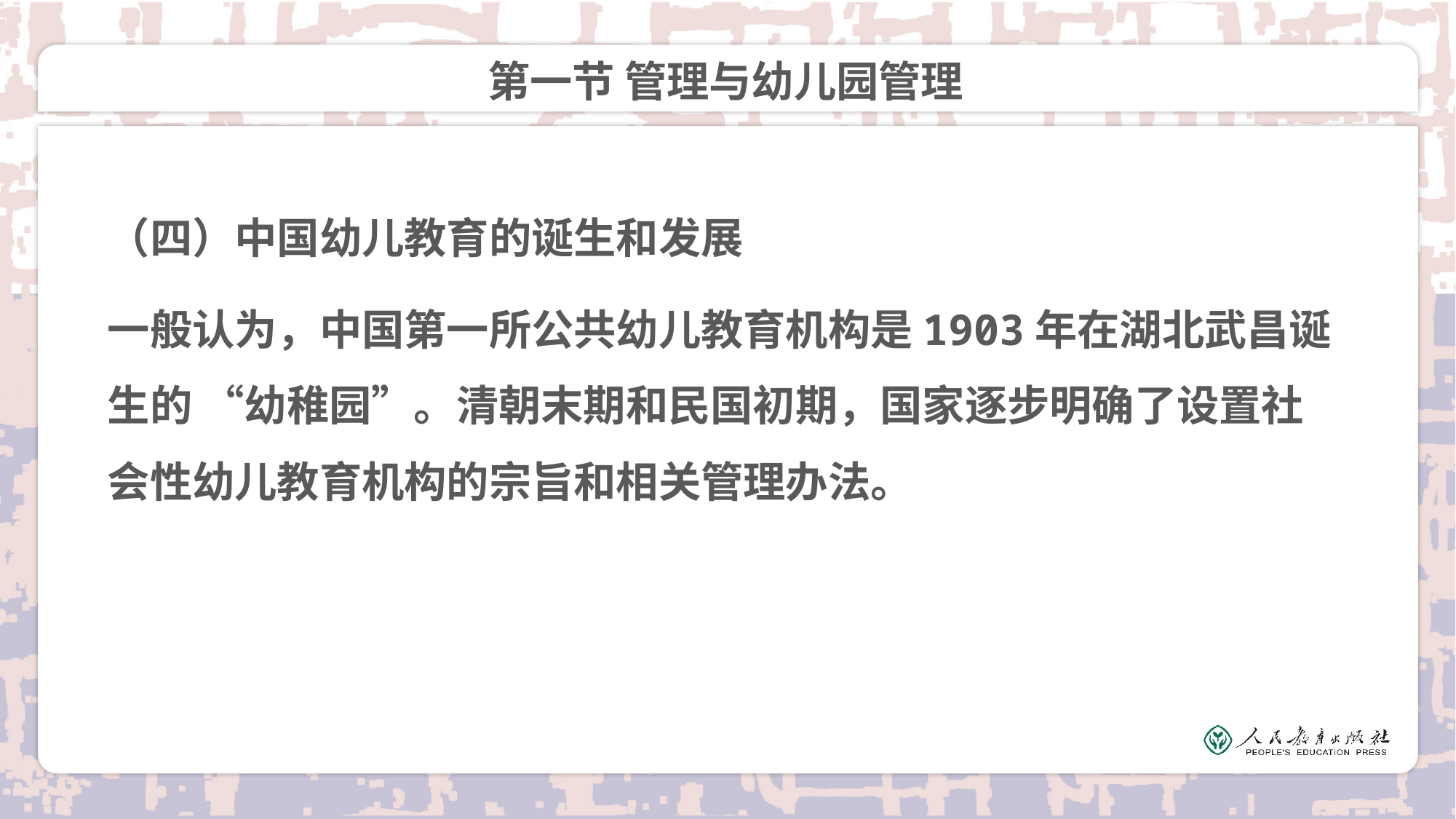

# 第一节 管理与幼儿园管理
（四）中国幼儿教育的诞生和发展
一般认为，中国第一所公共幼儿教育机构是1903年在湖北武昌诞生的 “幼稚园”。清朝末期和民国初期，国家逐步明确了设置社会性幼儿教育机构的宗旨和相关管理办法。